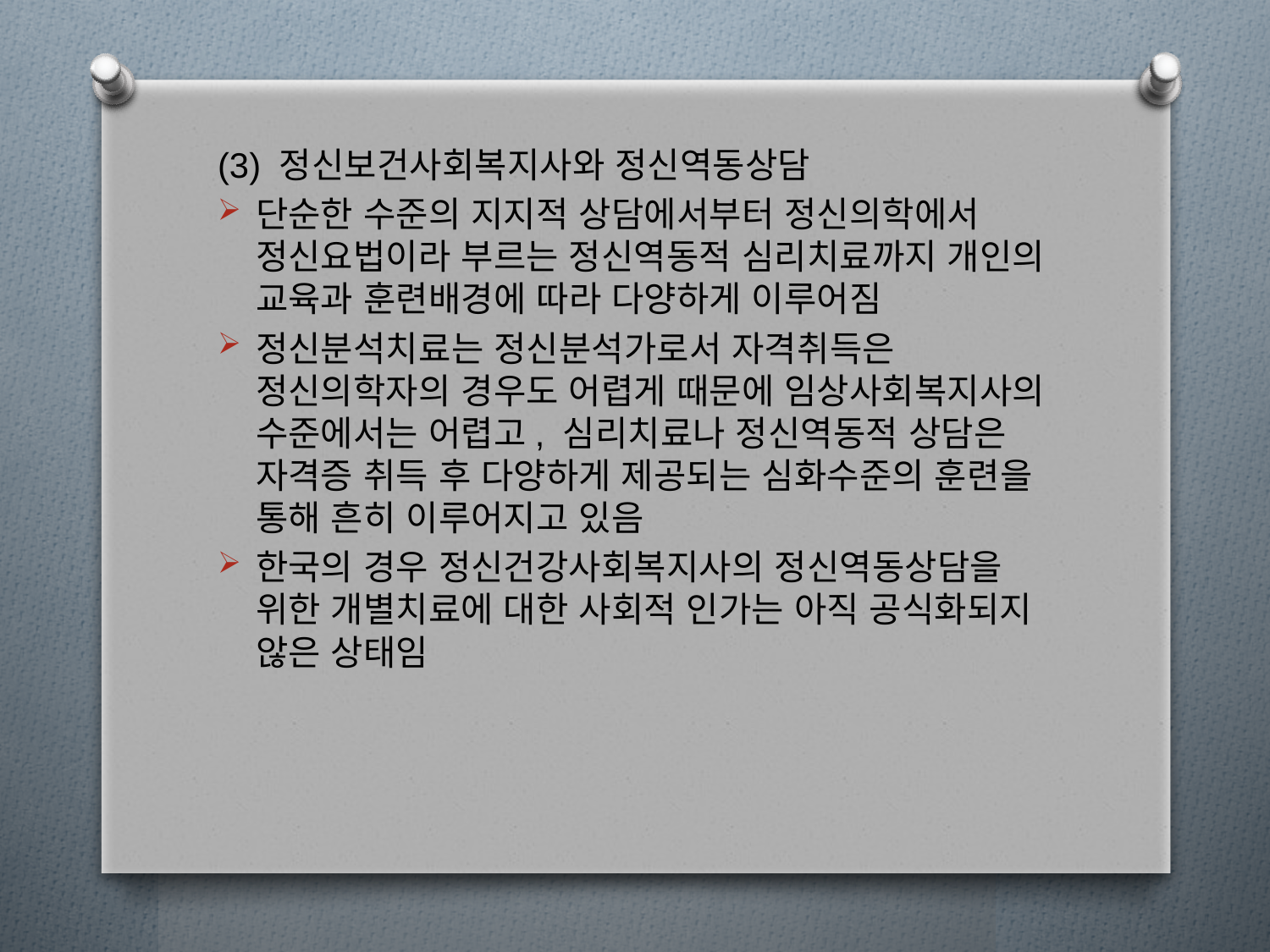

(3) 정신보건사회복지사와 정신역동상담
단순한 수준의 지지적 상담에서부터 정신의학에서 정신요법이라 부르는 정신역동적 심리치료까지 개인의 교육과 훈련배경에 따라 다양하게 이루어짐
정신분석치료는 정신분석가로서 자격취득은 정신의학자의 경우도 어렵게 때문에 임상사회복지사의 수준에서는 어렵고, 심리치료나 정신역동적 상담은 자격증 취득 후 다양하게 제공되는 심화수준의 훈련을 통해 흔히 이루어지고 있음
한국의 경우 정신건강사회복지사의 정신역동상담을 위한 개별치료에 대한 사회적 인가는 아직 공식화되지 않은 상태임